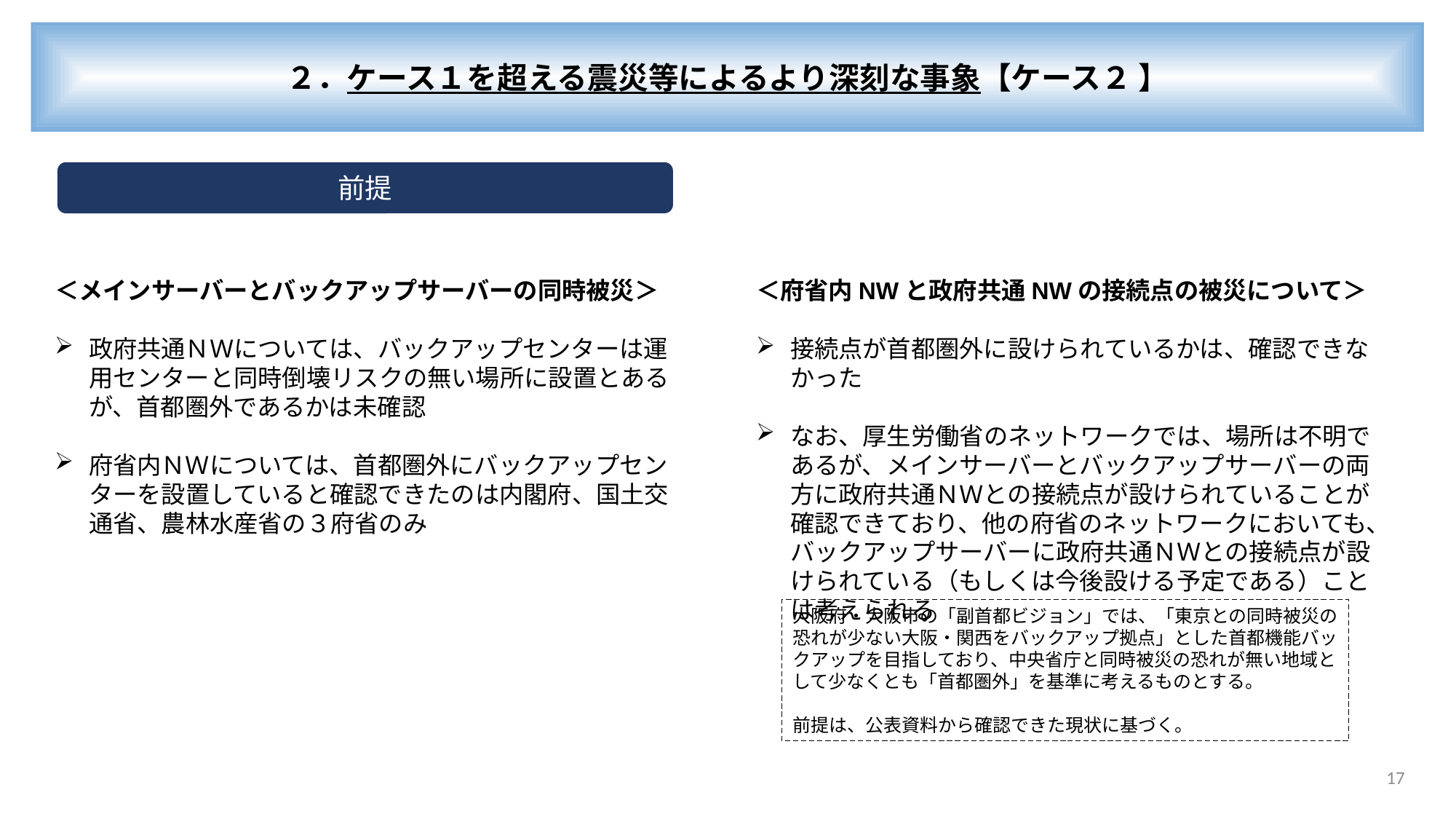

２．ケース１を超える震災等によるより深刻な事象【ケース２ 】
前提
＜メインサーバーとバックアップサーバーの同時被災＞

政府共通ＮＷについては、バックアップセンターは運用センターと同時倒壊リスクの無い場所に設置とあるが、首都圏外であるかは未確認

府省内ＮＷについては、首都圏外にバックアップセンターを設置していると確認できたのは内閣府、国土交通省、農林水産省の３府省のみ

＜府省内NWと政府共通NWの接続点の被災について＞

接続点が首都圏外に設けられているかは、確認できなかった

なお、厚生労働省のネットワークでは、場所は不明であるが、メインサーバーとバックアップサーバーの両方に政府共通ＮＷとの接続点が設けられていることが確認できており、他の府省のネットワークにおいても、バックアップサーバーに政府共通ＮＷとの接続点が設けられている（もしくは今後設ける予定である）ことは考えられる

大阪府・大阪市の「副首都ビジョン」では、「東京との同時被災の恐れが少ない大阪・関西をバックアップ拠点」とした首都機能バックアップを目指しており、中央省庁と同時被災の恐れが無い地域として少なくとも「首都圏外」を基準に考えるものとする。

前提は、公表資料から確認できた現状に基づく。
17